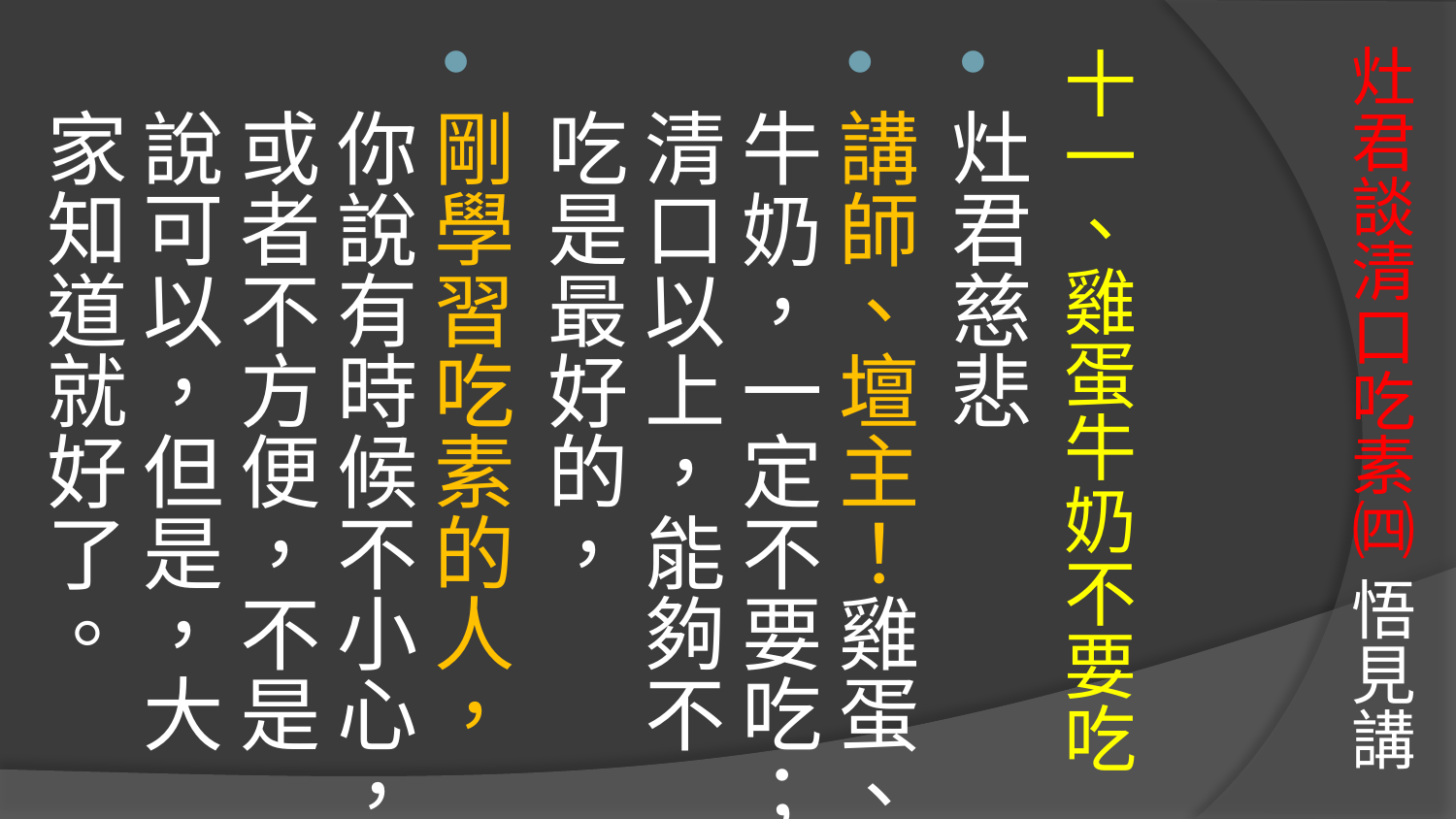

# 灶君談清口吃素㈣ 悟見講
十一、雞蛋牛奶不要吃
灶君慈悲
講師、壇主！雞蛋、牛奶，一定不要吃；清口以上，能夠不吃是最好的，
剛學習吃素的人，你說有時候不小心，或者不方便，不是說可以，但是，大家知道就好了。